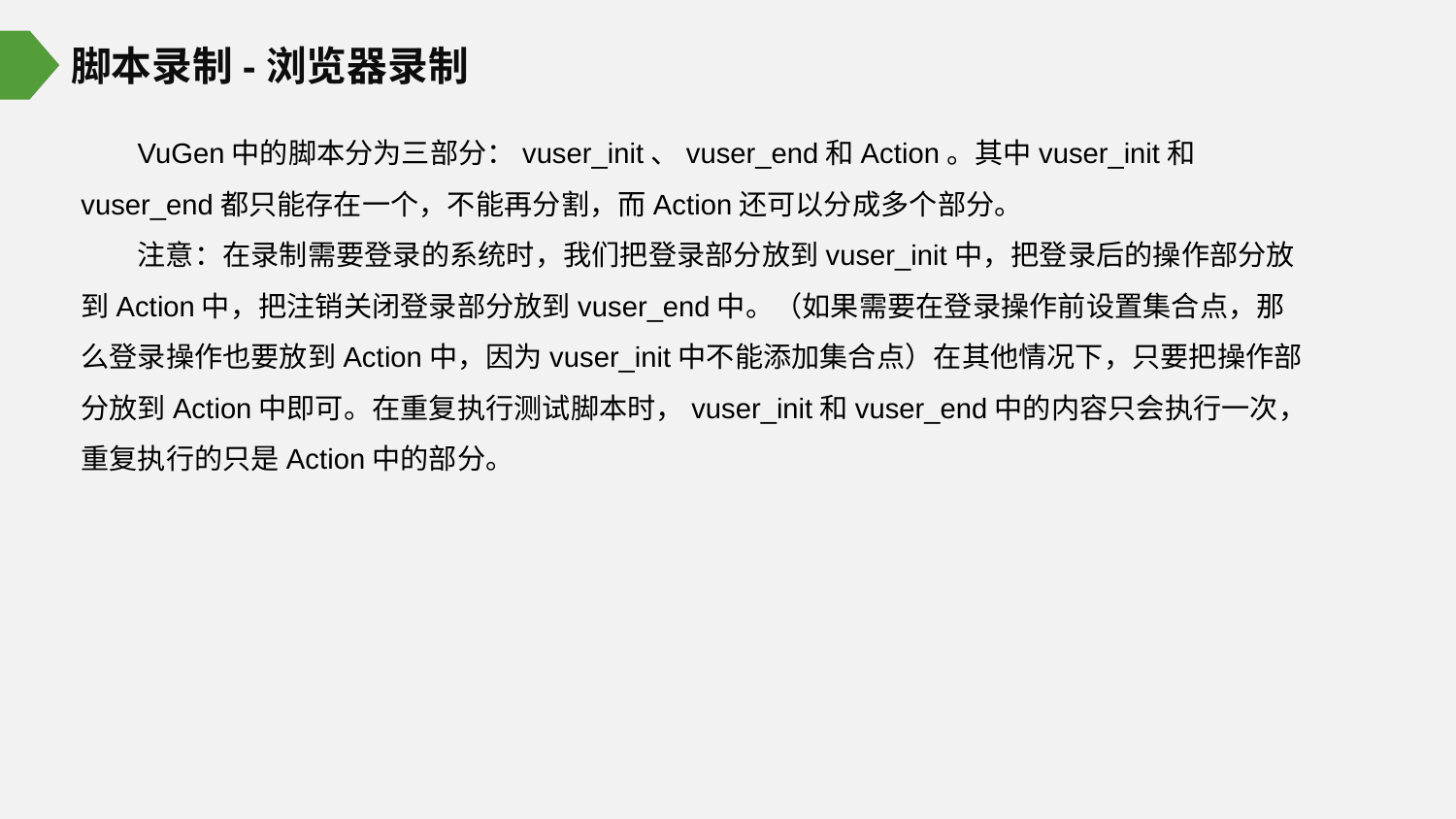

脚本录制-浏览器录制
VuGen中的脚本分为三部分：vuser_init、vuser_end和Action。其中vuser_init和vuser_end都只能存在一个，不能再分割，而Action还可以分成多个部分。
注意：在录制需要登录的系统时，我们把登录部分放到vuser_init中，把登录后的操作部分放到Action中，把注销关闭登录部分放到vuser_end中。（如果需要在登录操作前设置集合点，那么登录操作也要放到Action中，因为vuser_init中不能添加集合点）在其他情况下，只要把操作部分放到Action中即可。在重复执行测试脚本时，vuser_init和vuser_end中的内容只会执行一次，重复执行的只是Action中的部分。